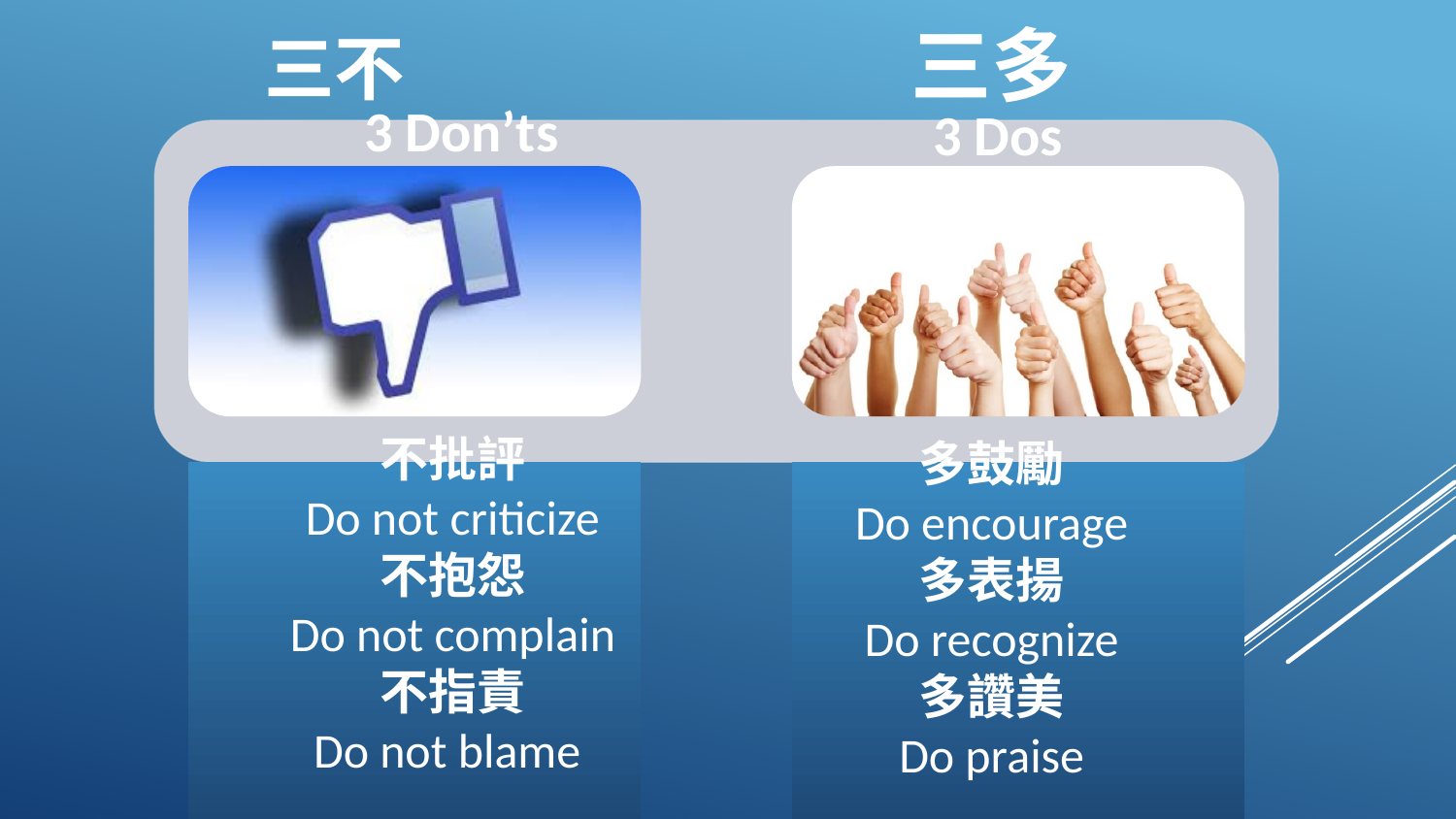

# 三不
三多
3 Don’ts
3 Dos

不批評
Do not criticize
不抱怨
Do not complain
不指責
Do not blame
多鼓勵
Do encourage
多表揚
Do recognize
多讚美
Do praise